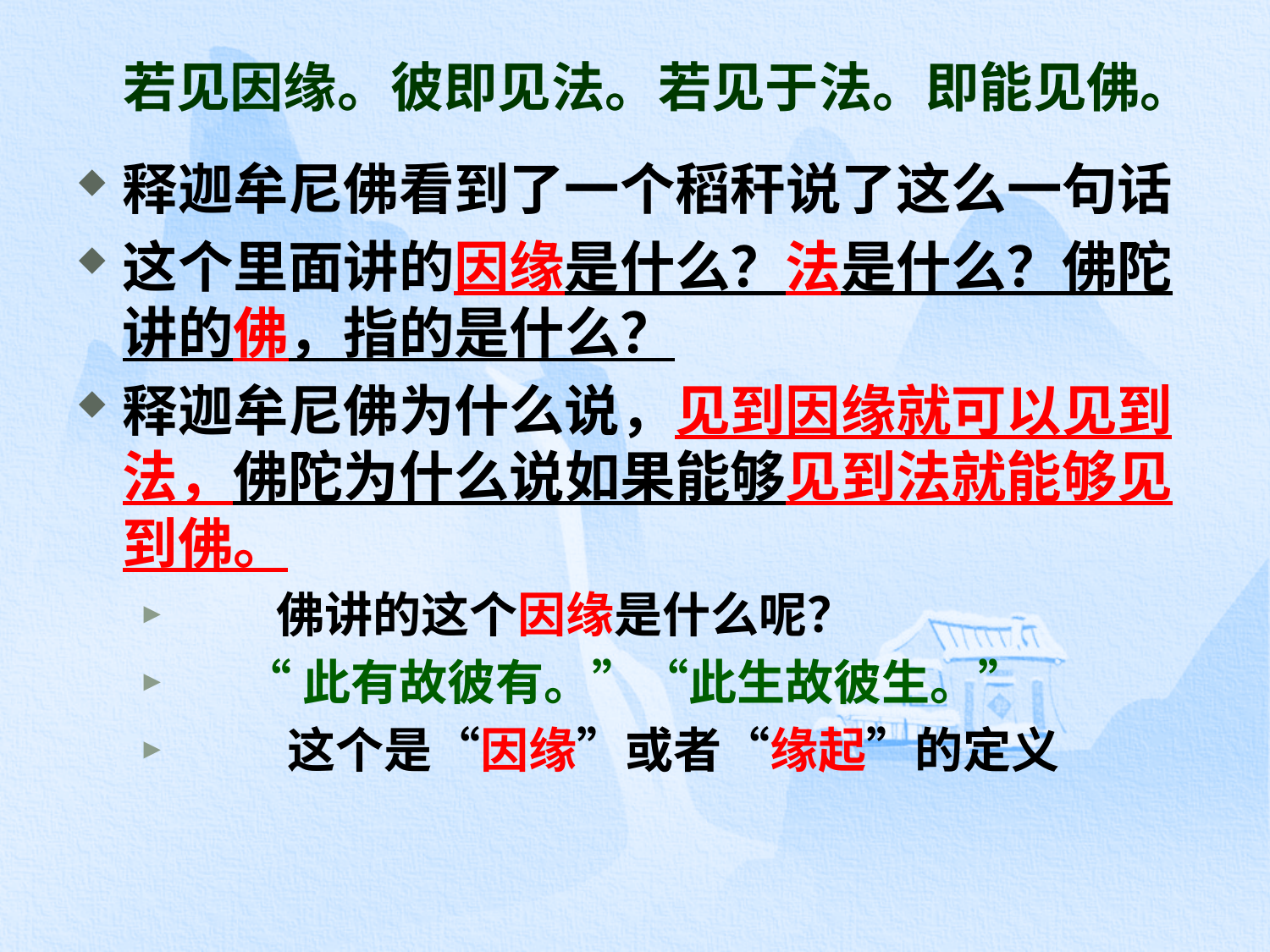

# 若见因缘。彼即见法。若见于法。即能见佛。
释迦牟尼佛看到了一个稻秆说了这么一句话
这个里面讲的因缘是什么？法是什么？佛陀讲的佛，指的是什么？
释迦牟尼佛为什么说，见到因缘就可以见到法，佛陀为什么说如果能够见到法就能够见到佛。
        佛讲的这个因缘是什么呢？
      “此有故彼有。”“此生故彼生。”
         这个是“因缘”或者“缘起”的定义